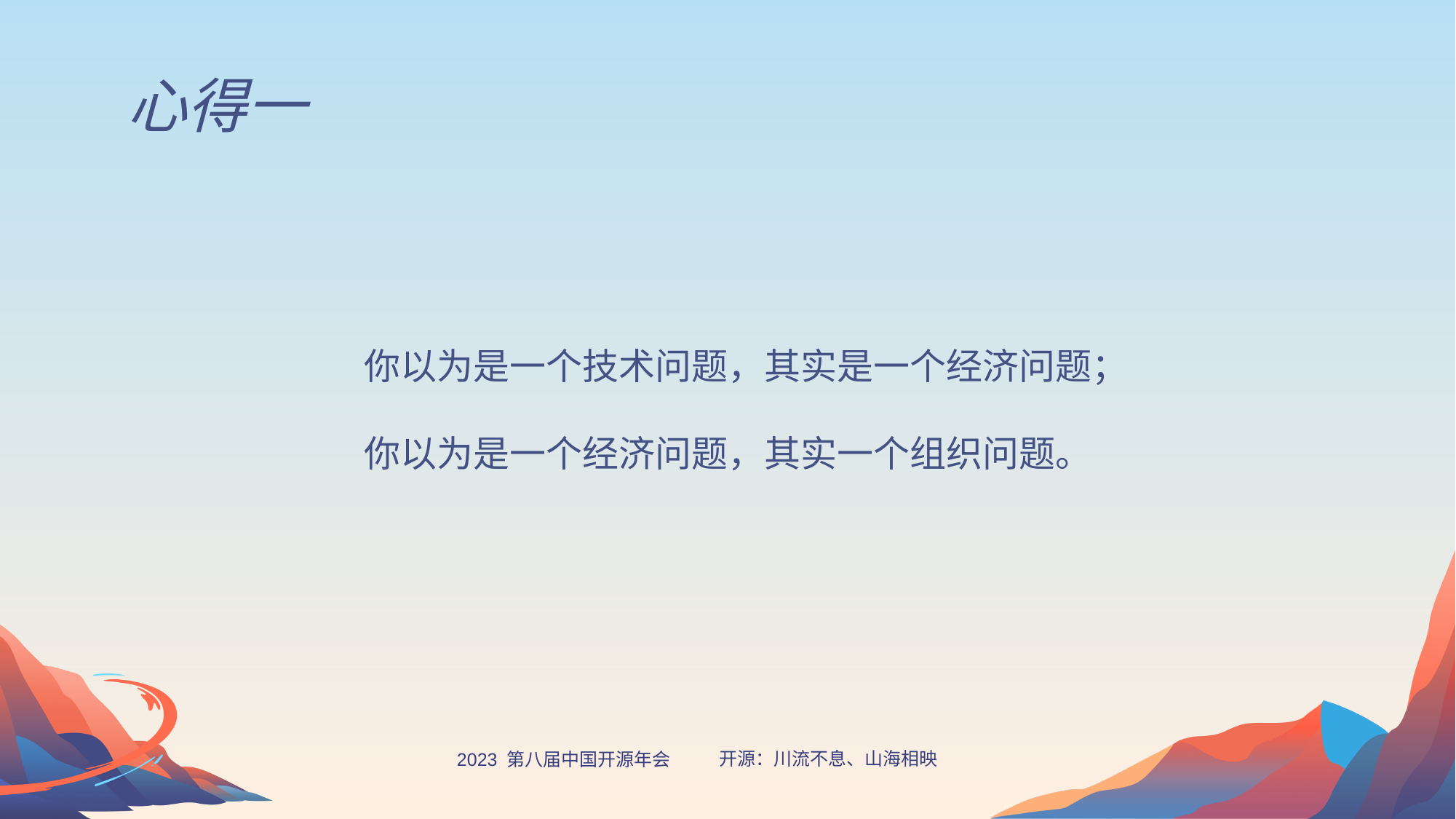

心得一
你以为是一个技术问题，其实是一个经济问题；

你以为是一个经济问题，其实一个组织问题。